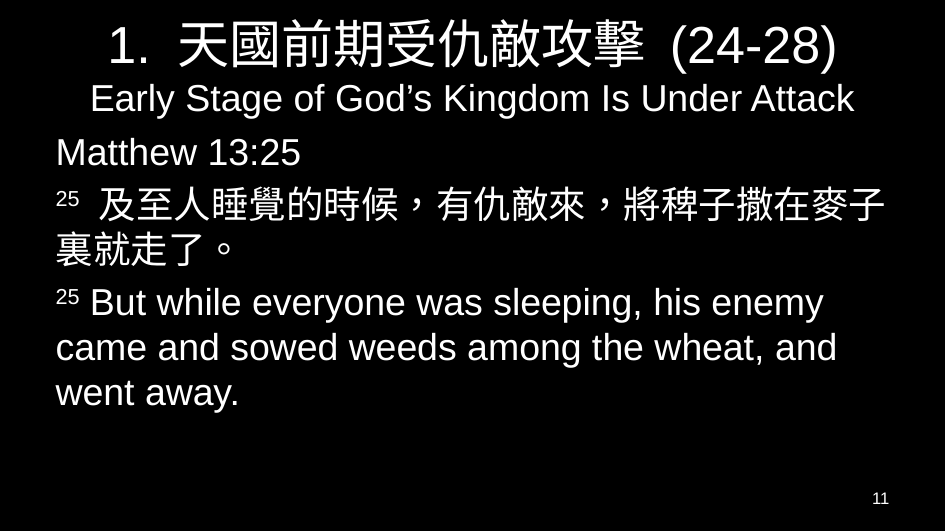

# 1. 天國前期受仇敵攻擊 (24-28) Early Stage of God’s Kingdom Is Under Attack
Matthew 13:25
25 及至人睡覺的時候，有仇敵來，將稗子撒在麥子裏就走了。
25 But while everyone was sleeping, his enemy came and sowed weeds among the wheat, and went away.

11